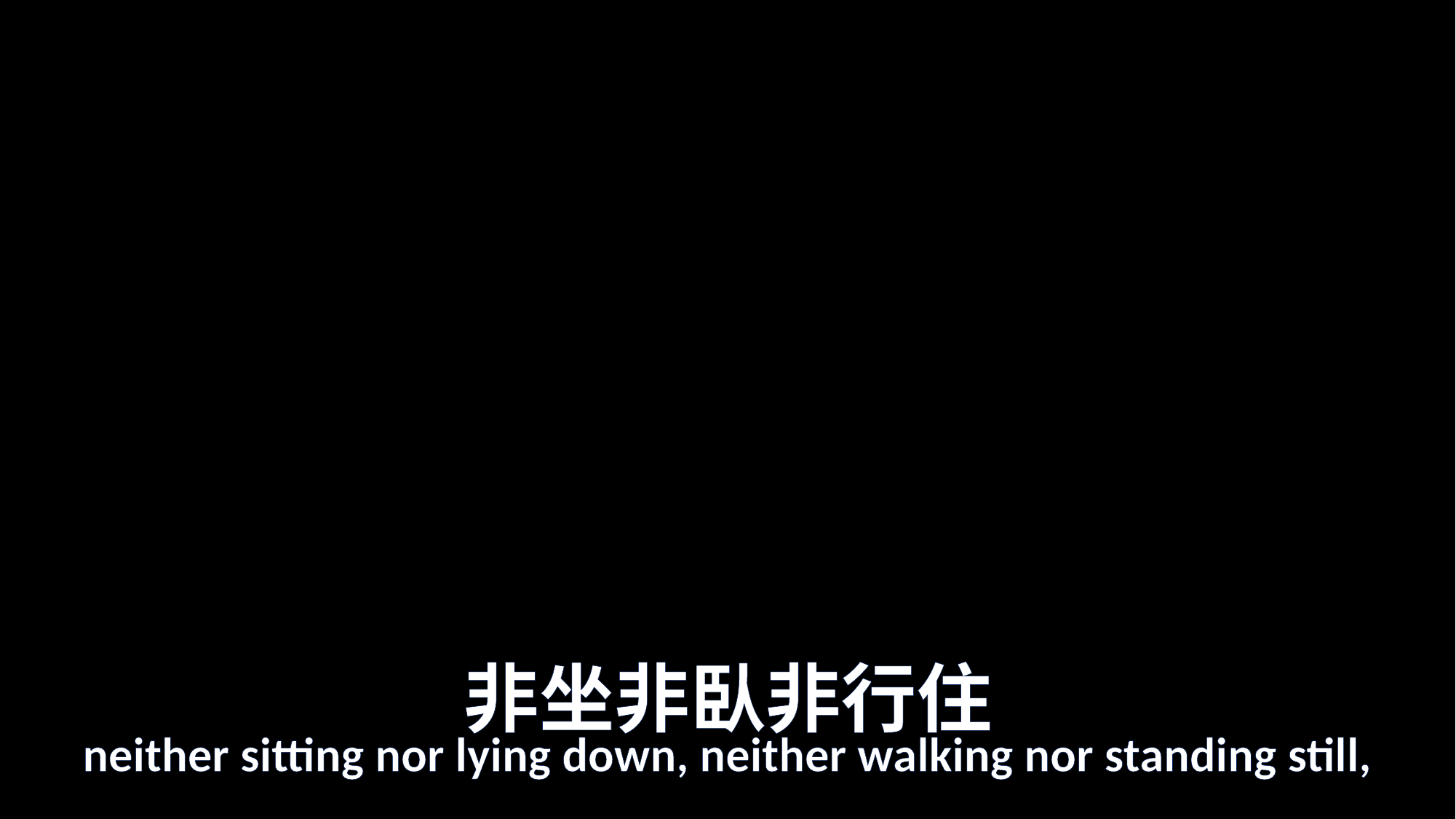

# 非坐非臥非行住
neither sitting nor lying down, neither walking nor standing still,